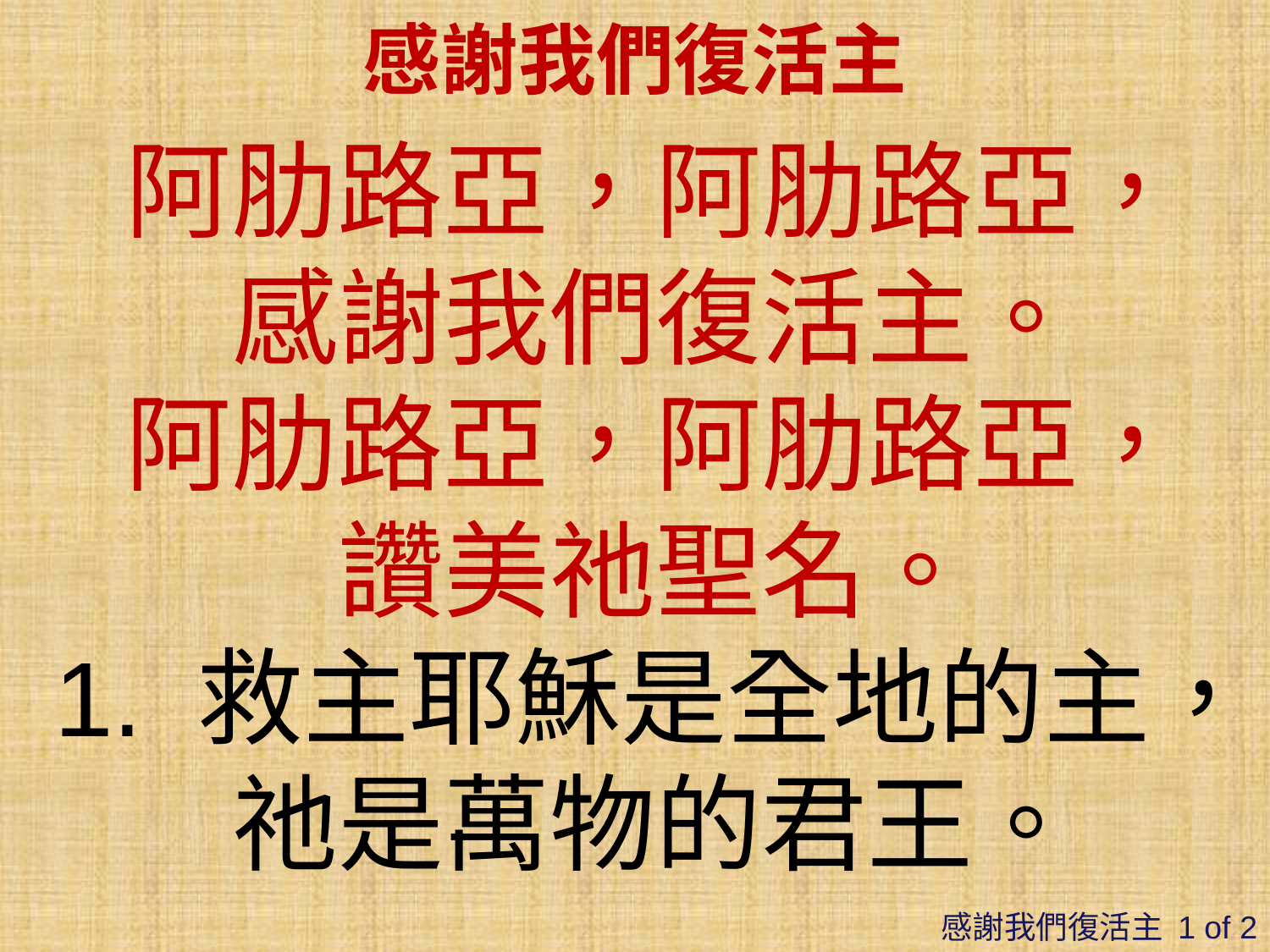

# 感謝我們復活主
阿肋路亞，阿肋路亞，
感謝我們復活主。
阿肋路亞，阿肋路亞，
讚美祂聖名。
1. 救主耶穌是全地的主，
祂是萬物的君王。
感謝我們復活主 1 of 2